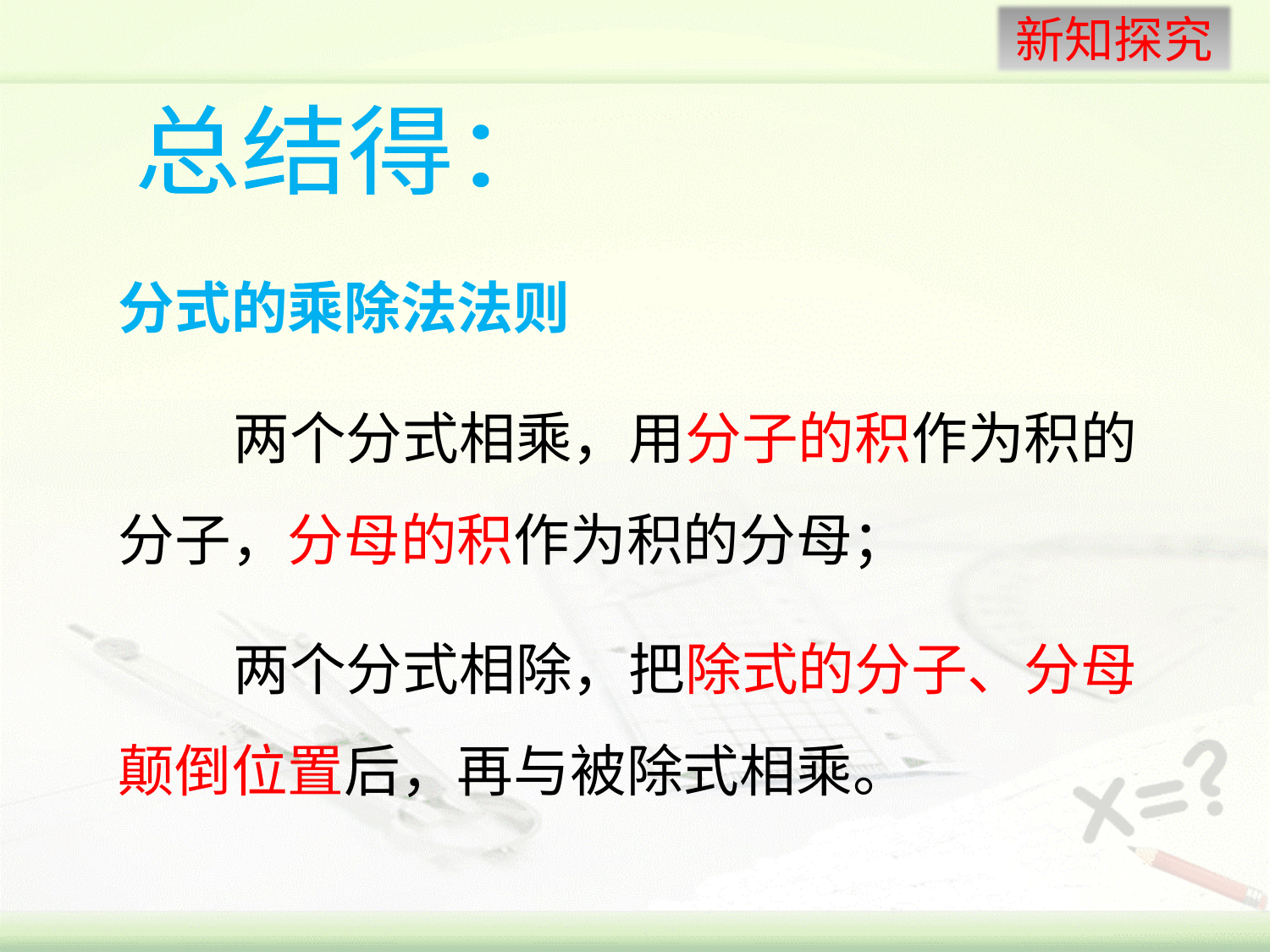

总结得：
分式的乘除法法则
        两个分式相乘，用分子的积作为积的分子，分母的积作为积的分母；
        两个分式相除，把除式的分子、分母颠倒位置后，再与被除式相乘。